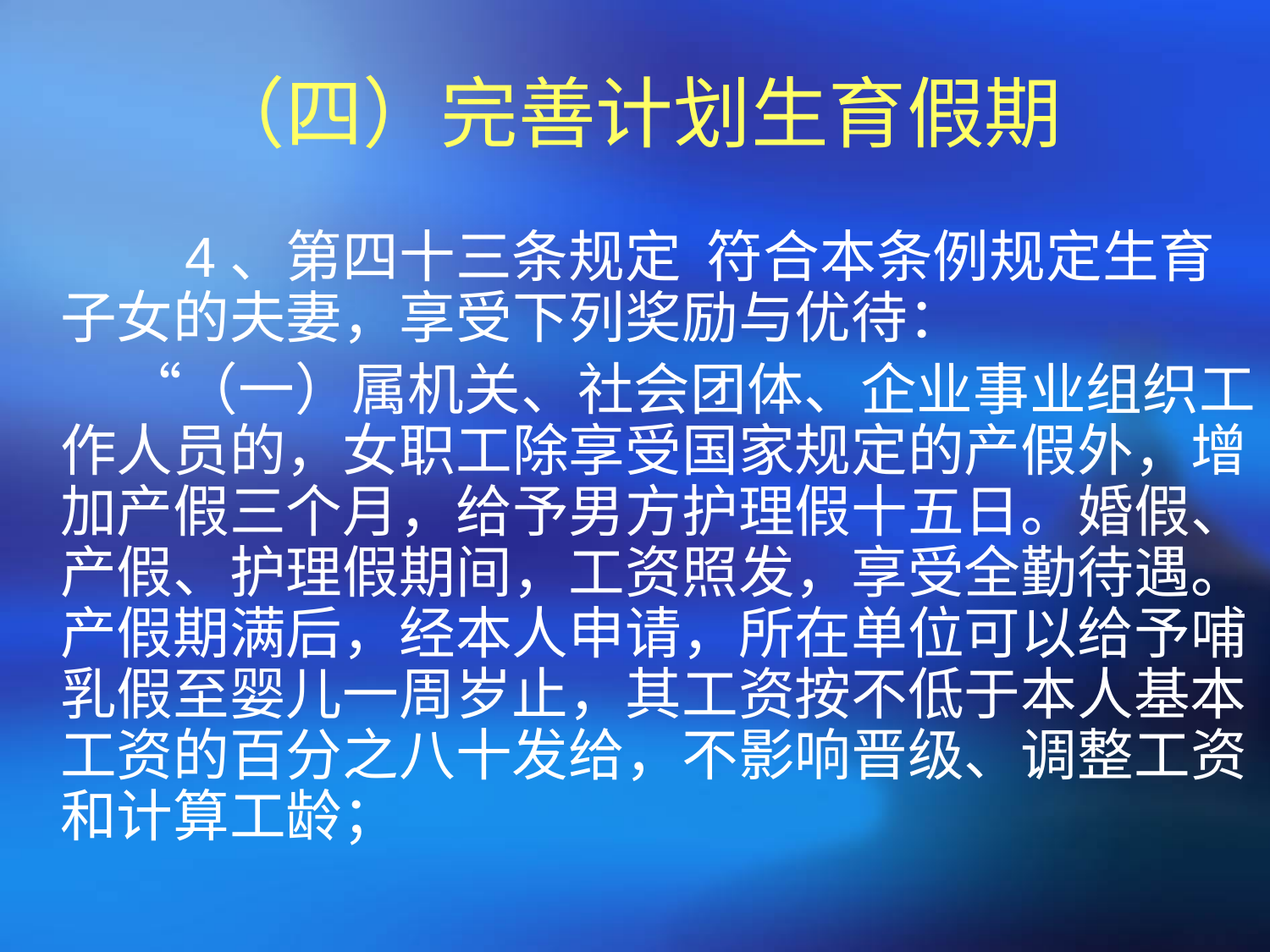

# （四）完善计划生育假期
           4、第四十三条规定  符合本条例规定生育子女的夫妻，享受下列奖励与优待：
　　“（一）属机关、社会团体、企业事业组织工作人员的，女职工除享受国家规定的产假外，增加产假三个月，给予男方护理假十五日。婚假、产假、护理假期间，工资照发，享受全勤待遇。产假期满后，经本人申请，所在单位可以给予哺乳假至婴儿一周岁止，其工资按不低于本人基本工资的百分之八十发给，不影响晋级、调整工资和计算工龄；